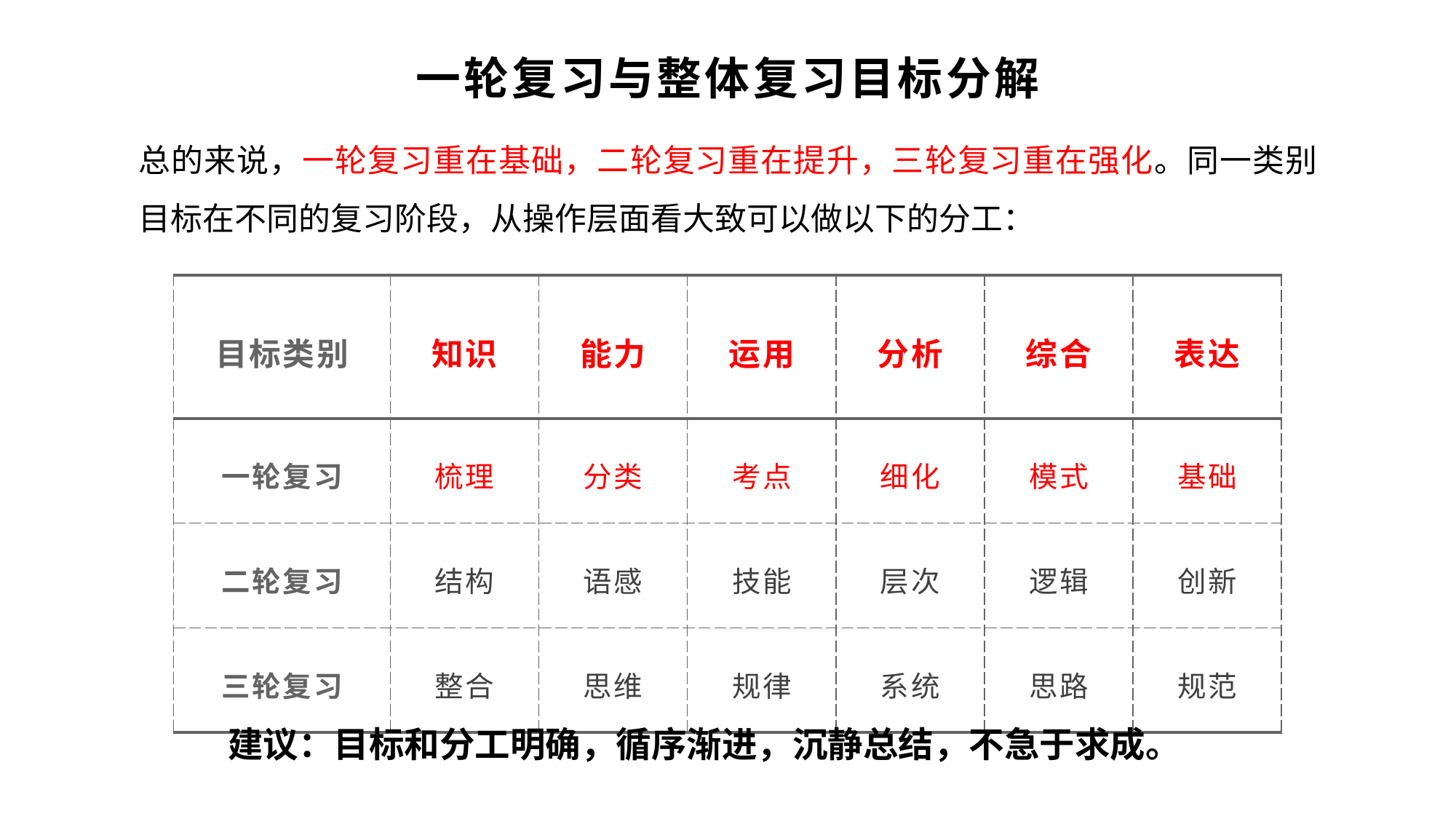

一轮复习与整体复习目标分解
总的来说，一轮复习重在基础，二轮复习重在提升，三轮复习重在强化。同一类别目标在不同的复习阶段，从操作层面看大致可以做以下的分工：
| 目标类别 | 知识 | 能力 | 运用 | 分析 | 综合 | 表达 |
| --- | --- | --- | --- | --- | --- | --- |
| 一轮复习 | 梳理 | 分类 | 考点 | 细化 | 模式 | 基础 |
| 二轮复习 | 结构 | 语感 | 技能 | 层次 | 逻辑 | 创新 |
| 三轮复习 | 整合 | 思维 | 规律 | 系统 | 思路 | 规范 |
建议：目标和分工明确，循序渐进，沉静总结，不急于求成。